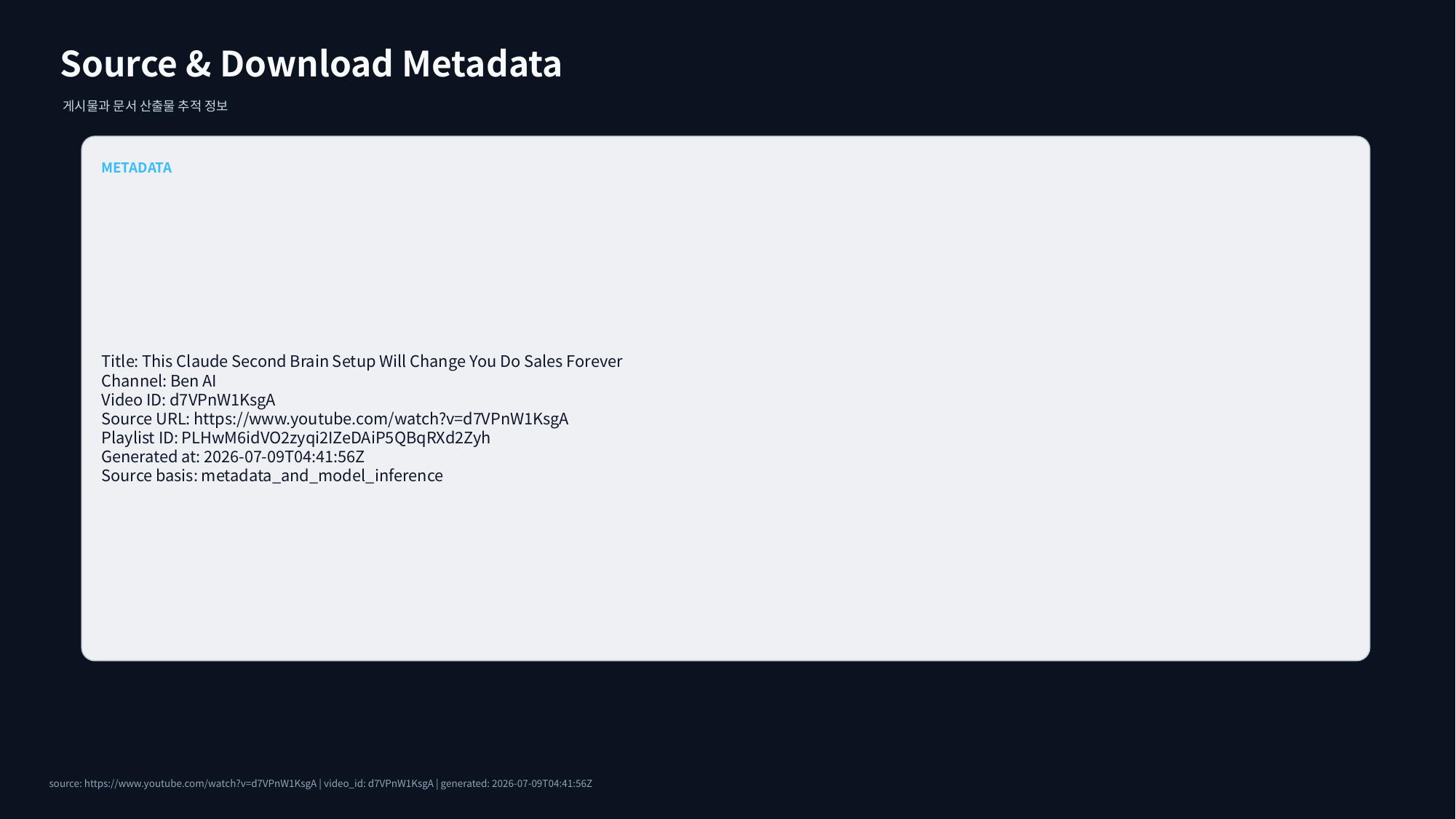

Source & Download Metadata
게시물과 문서 산출물 추적 정보

METADATA
Title: This Claude Second Brain Setup Will Change You Do Sales Forever
Channel: Ben AI
Video ID: d7VPnW1KsgA
Source URL: https://www.youtube.com/watch?v=d7VPnW1KsgA
Playlist ID: PLHwM6idVO2zyqi2IZeDAiP5QBqRXd2Zyh
Generated at: 2026-07-09T04:41:56Z
Source basis: metadata_and_model_inference
source: https://www.youtube.com/watch?v=d7VPnW1KsgA | video_id: d7VPnW1KsgA | generated: 2026-07-09T04:41:56Z